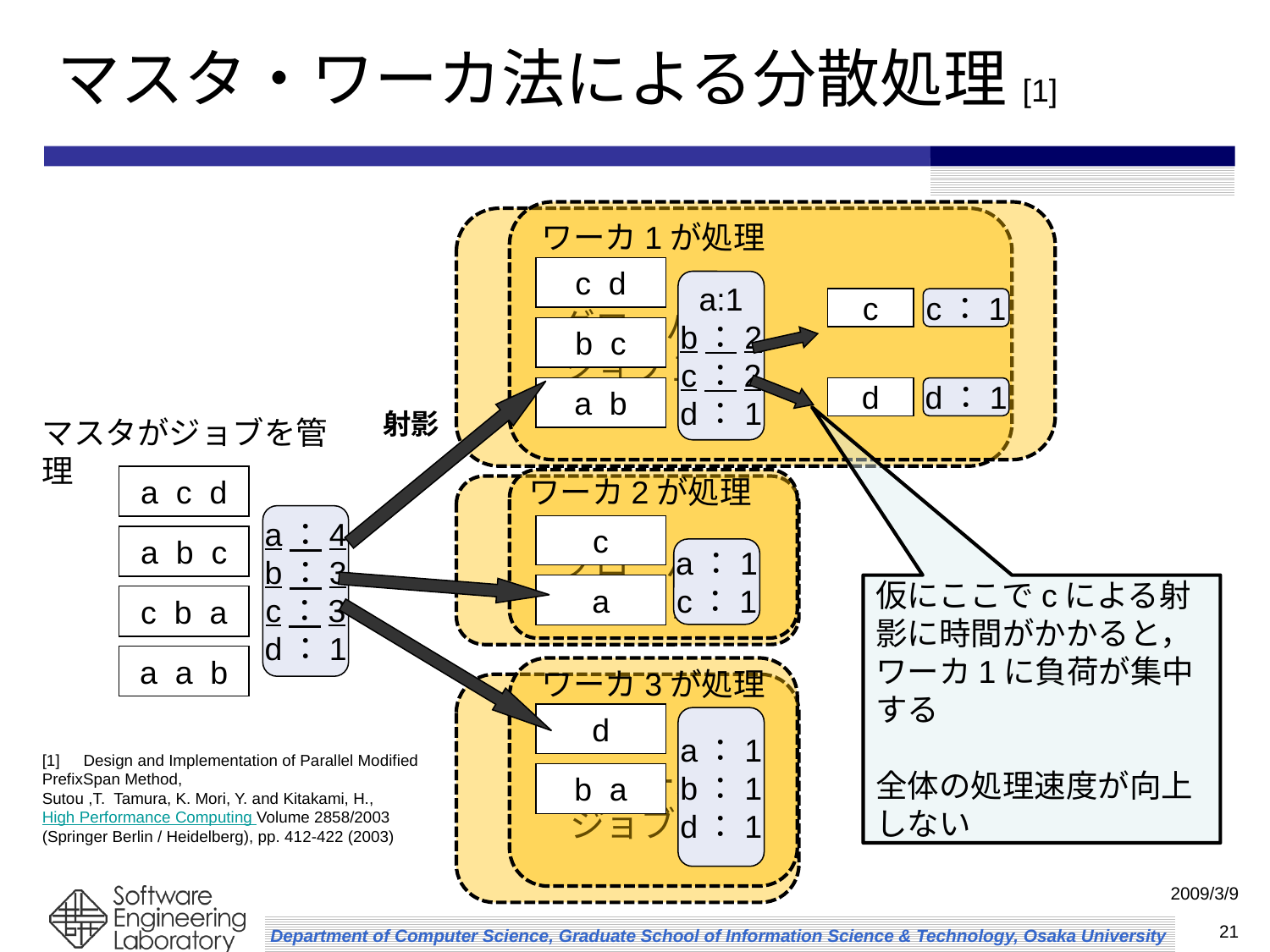

# マスタ・ワーカ法による分散処理[1]

ワーカ1が処理
a:1
b：2
c：2
d：1
c
c：1

d
d：1

c  d
b  c
a  b

グローバル
ジョブ１

グローバル
ジョブ２

グローバル
ジョブ３
射影
マスタがジョブを管理

a  c  d
a  b  c
c  b  a
a  a  b
ワーカ2が処理

a：1
c：1
c
a

ワーカ3が処理
a：1
b：1
d：1
d
b  a
a：4
b：3
c：3
d：1

仮にここでcによる射影に時間がかかると，ワーカ1に負荷が集中する

全体の処理速度が向上しない

[1]　Design and Implementation of Parallel Modified PrefixSpan Method,
Sutou ,T.  Tamura, K. Mori, Y. and Kitakami, H.,
High Performance Computing Volume 2858/2003 (Springer Berlin / Heidelberg), pp. 412-422 (2003)
2009/3/9
21